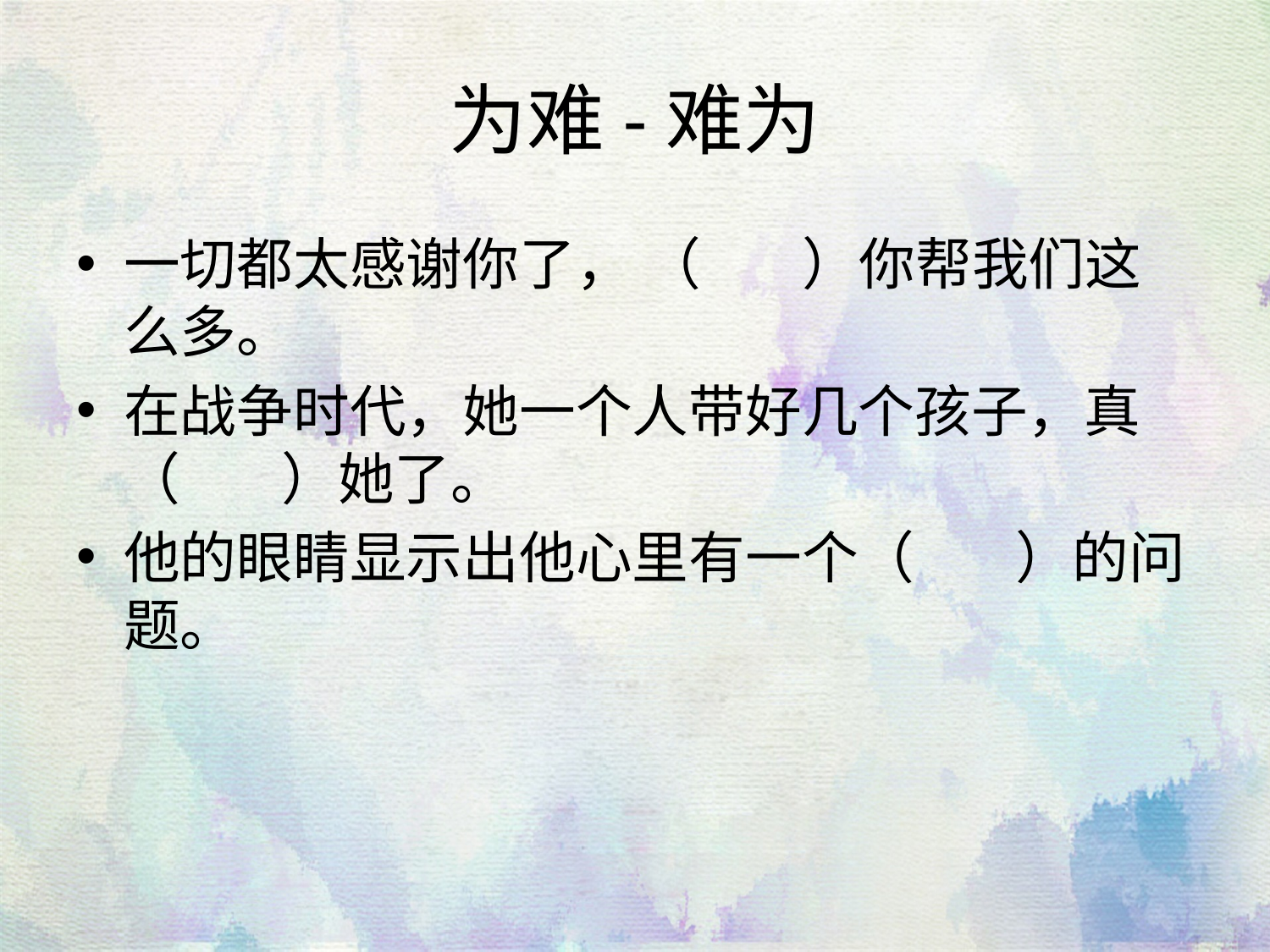

# 为难-难为
一切都太感谢你了， （        ）你帮我们这么多。
在战争时代，她一个人带好几个孩子，真（        ）她了。
他的眼睛显示出他心里有一个（        ）的问题。